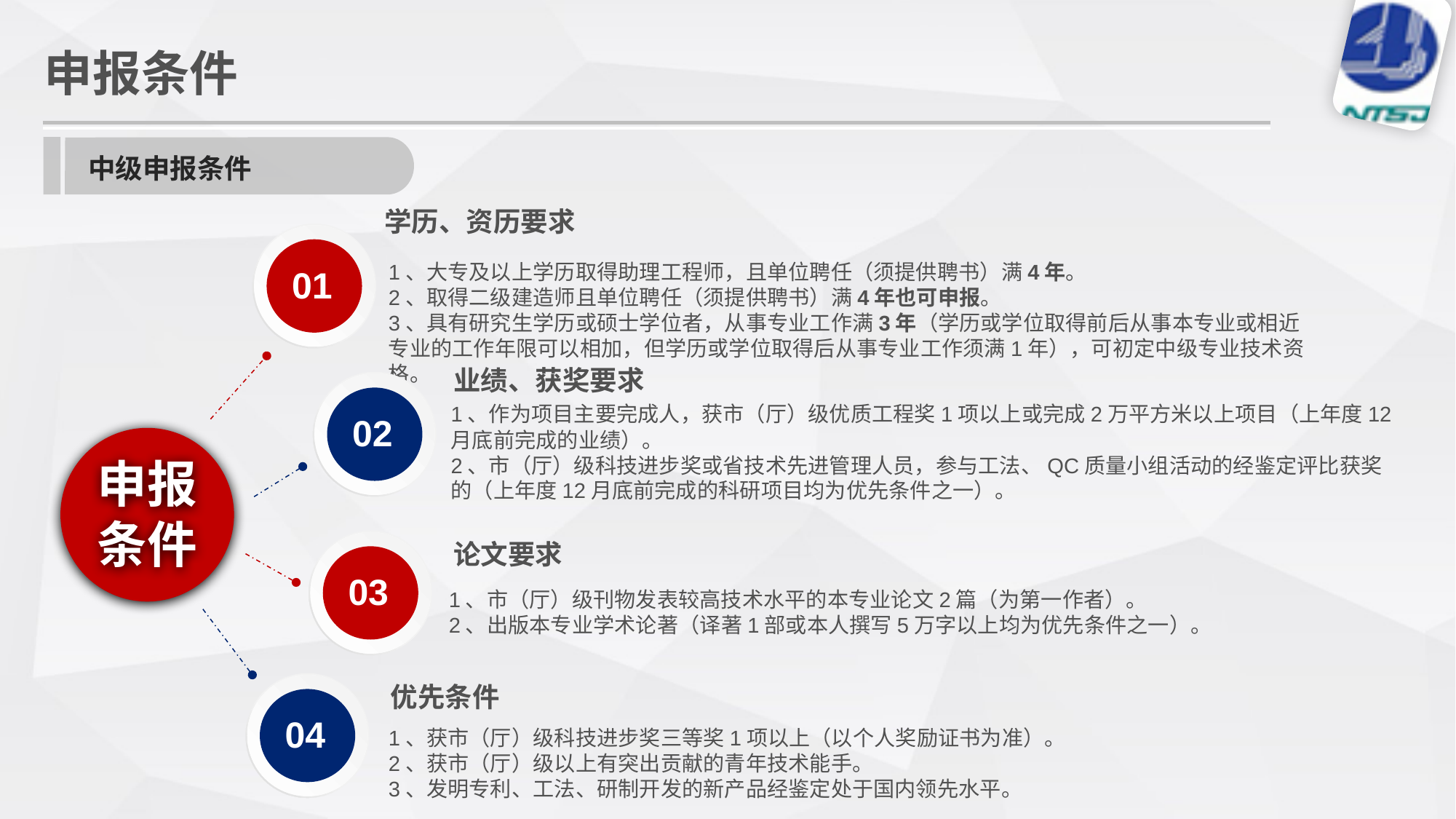

申报条件

中级申报条件
学历、资历要求

01
1、大专及以上学历取得助理工程师，且单位聘任（须提供聘书）满4年。
2、取得二级建造师且单位聘任（须提供聘书）满4年也可申报。
3、具有研究生学历或硕士学位者，从事专业工作满3年（学历或学位取得前后从事本专业或相近专业的工作年限可以相加，但学历或学位取得后从事专业工作须满1年），可初定中级专业技术资格。
业绩、获奖要求

02
1、作为项目主要完成人，获市（厅）级优质工程奖1项以上或完成2万平方米以上项目（上年度12月底前完成的业绩）。
2、市（厅）级科技进步奖或省技术先进管理人员，参与工法、QC质量小组活动的经鉴定评比获奖的（上年度12月底前完成的科研项目均为优先条件之一）。

申报条件

03
论文要求
1、市（厅）级刊物发表较高技术水平的本专业论文2篇（为第一作者）。
2、出版本专业学术论著（译著1部或本人撰写5万字以上均为优先条件之一）。

04
优先条件
1、获市（厅）级科技进步奖三等奖1项以上（以个人奖励证书为准）。
2、获市（厅）级以上有突出贡献的青年技术能手。
3、发明专利、工法、研制开发的新产品经鉴定处于国内领先水平。